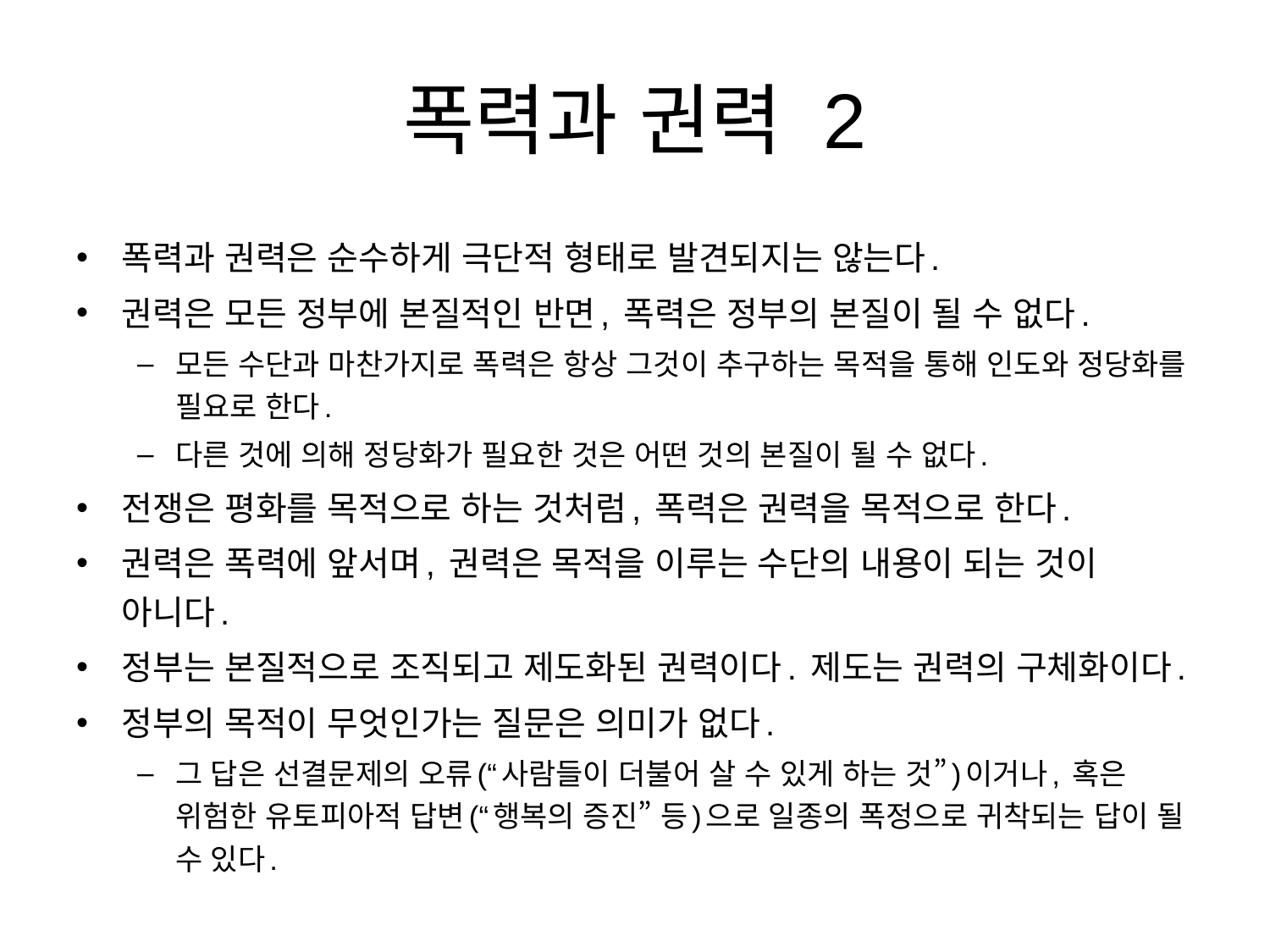

# 폭력과 권력 2
폭력과 권력은 순수하게 극단적 형태로 발견되지는 않는다.
권력은 모든 정부에 본질적인 반면, 폭력은 정부의 본질이 될 수 없다.
모든 수단과 마찬가지로 폭력은 항상 그것이 추구하는 목적을 통해 인도와 정당화를 필요로 한다.
다른 것에 의해 정당화가 필요한 것은 어떤 것의 본질이 될 수 없다.
전쟁은 평화를 목적으로 하는 것처럼, 폭력은 권력을 목적으로 한다.
권력은 폭력에 앞서며, 권력은 목적을 이루는 수단의 내용이 되는 것이 아니다.
정부는 본질적으로 조직되고 제도화된 권력이다. 제도는 권력의 구체화이다.
정부의 목적이 무엇인가는 질문은 의미가 없다.
그 답은 선결문제의 오류(“사람들이 더불어 살 수 있게 하는 것”)이거나, 혹은 위험한 유토피아적 답변(“행복의 증진” 등)으로 일종의 폭정으로 귀착되는 답이 될 수 있다.